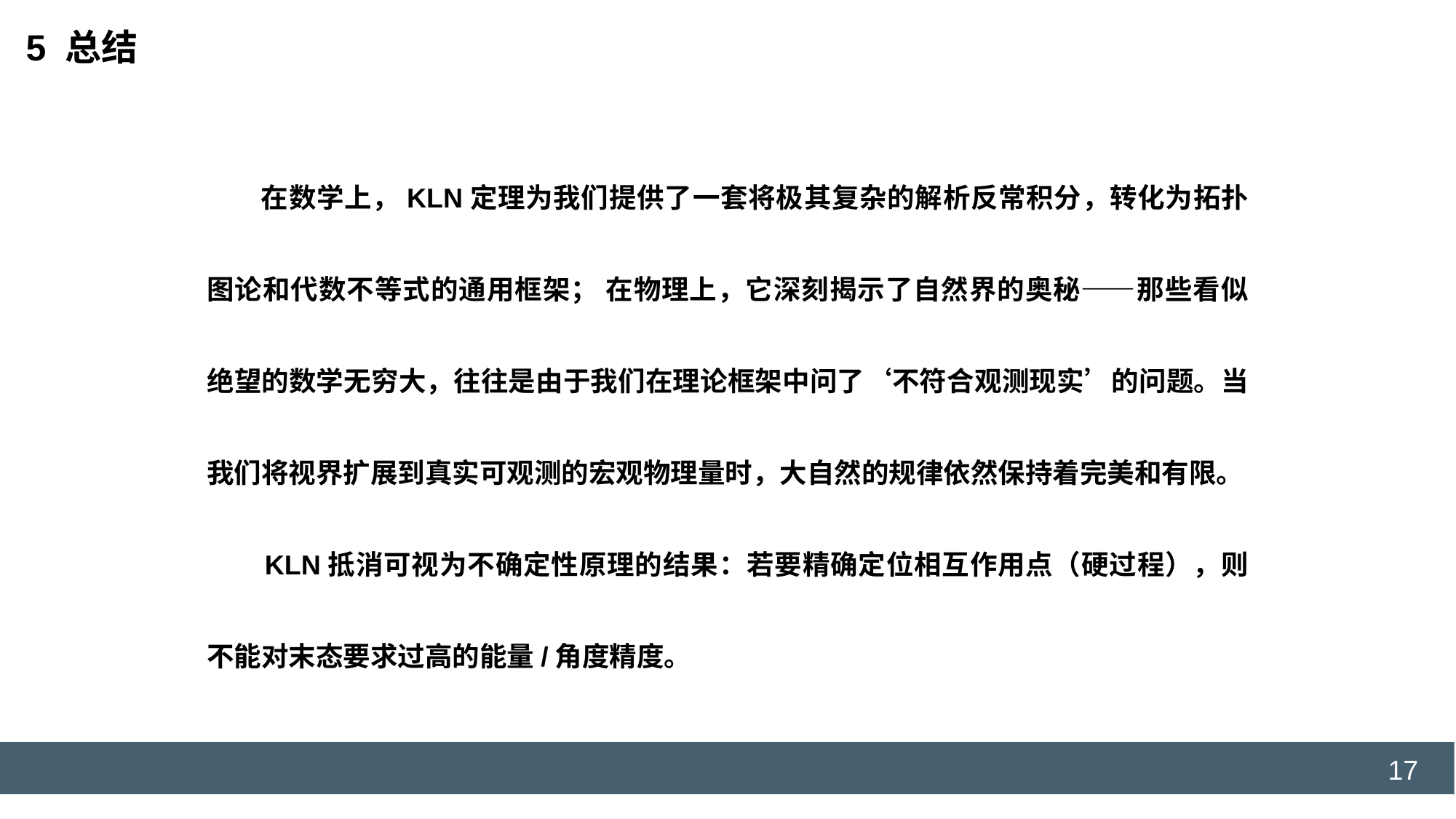

5 总结
       在数学上，KLN定理为我们提供了一套将极其复杂的解析反常积分，转化为拓扑图论和代数不等式的通用框架； 在物理上，它深刻揭示了自然界的奥秘——那些看似绝望的数学无穷大，往往是由于我们在理论框架中问了‘不符合观测现实’的问题。当我们将视界扩展到真实可观测的宏观物理量时，大自然的规律依然保持着完美和有限。
       KLN抵消可视为不确定性原理的结果：若要精确定位相互作用点（硬过程），则不能对末态要求过高的能量/角度精度。
17